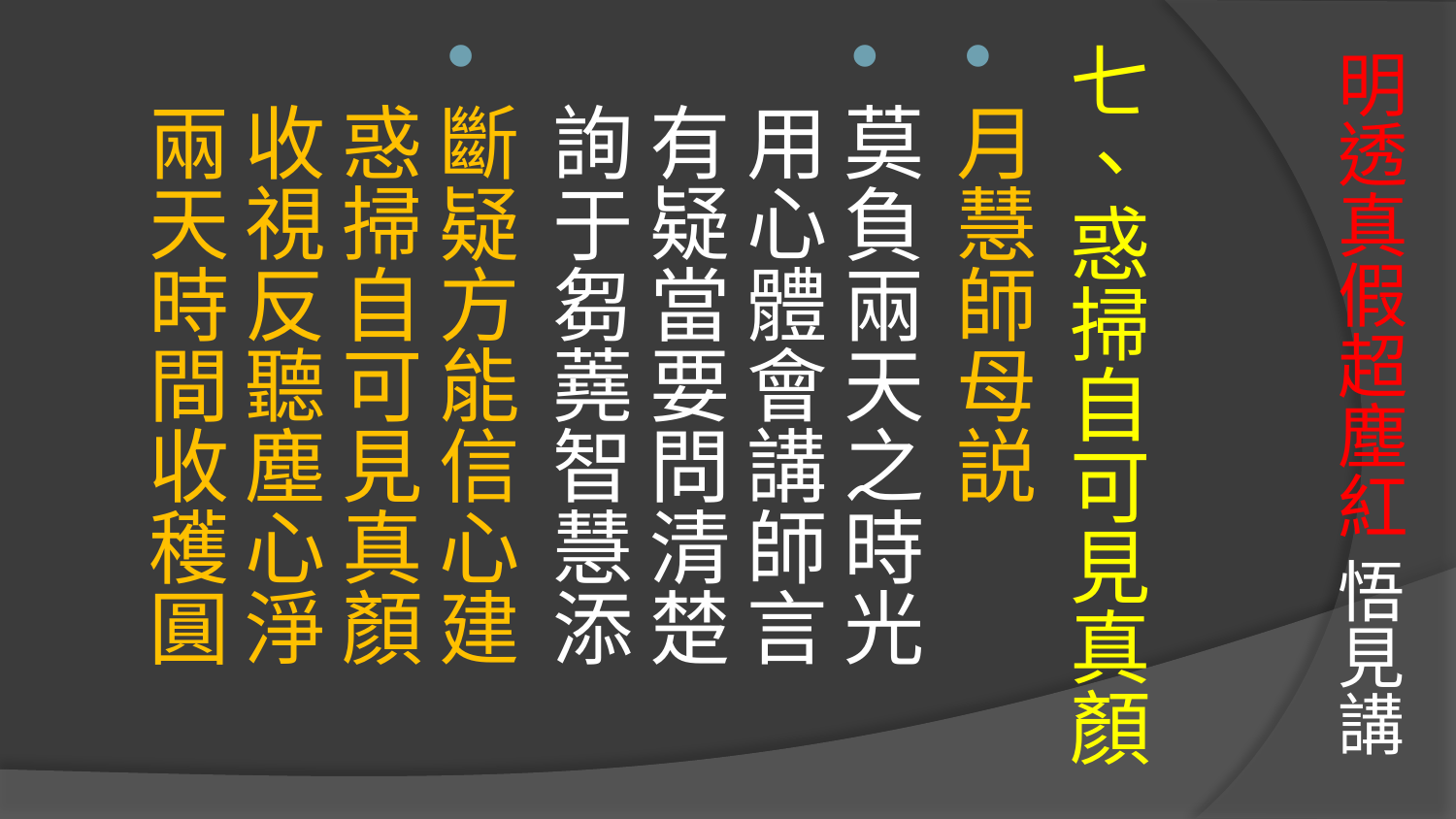

# 明透真假超塵紅 悟見講
七、惑掃自可見真顏
月慧師母説
莫負兩天之時光　用心體會講師言
有疑當要問清楚　詢于芻蕘智慧添
斷疑方能信心建　惑掃自可見真顏
收視反聽塵心淨　兩天時間收穫圓